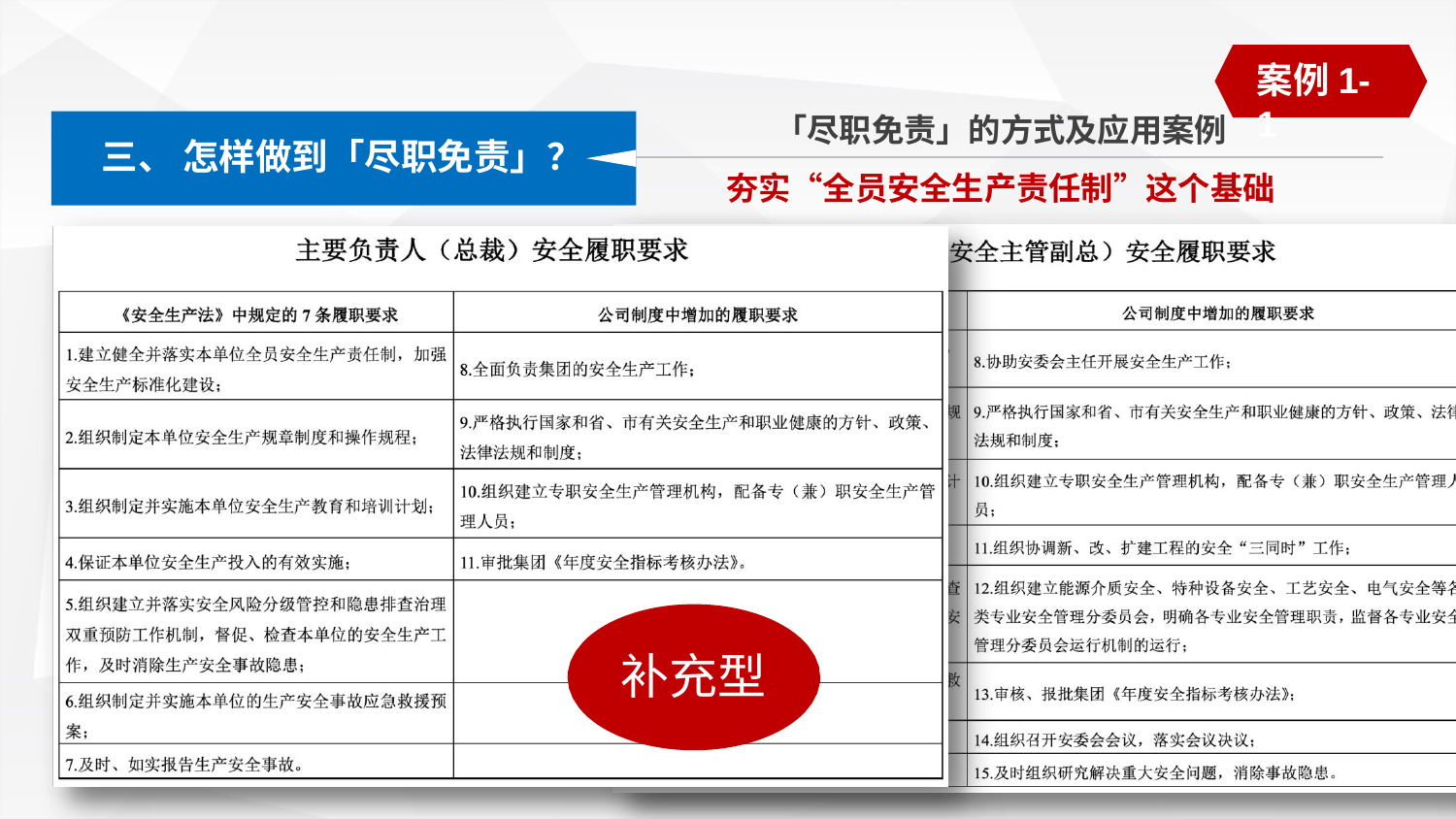

案例1-1
「尽职免责」的方式及应用案例

三、 怎样做到「尽职免责」？

夯实“全员安全生产责任制”这个基础

补充型